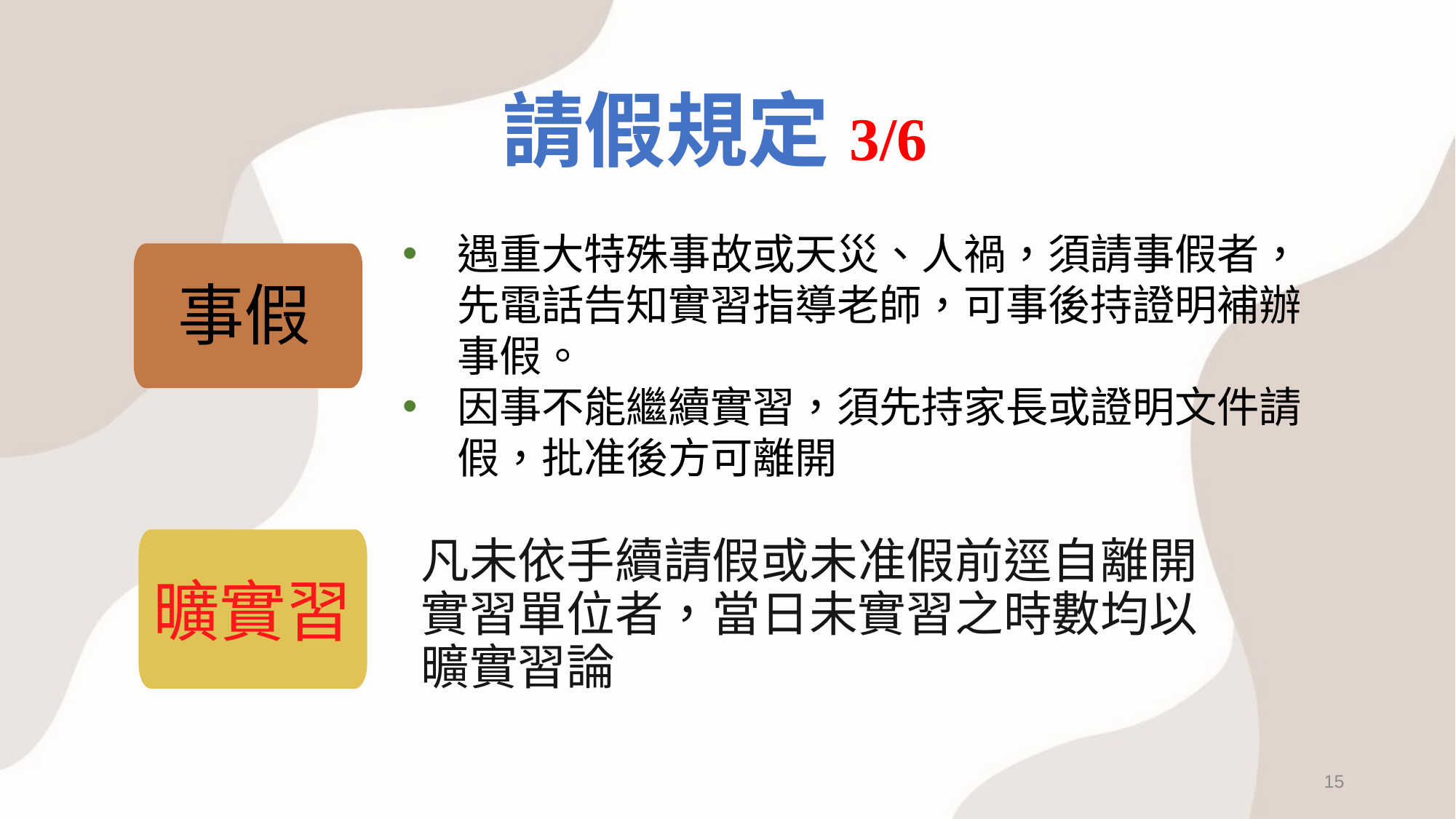

請假規定3/6
遇重大特殊事故或天災、人禍，須請事假者，先電話告知實習指導老師，可事後持證明補辦事假。
因事不能繼續實習，須先持家長或證明文件請假，批准後方可離開

事假

凡未依手續請假或未准假前逕自離開實習單位者，當日未實習之時數均以曠實習論
曠實習
15